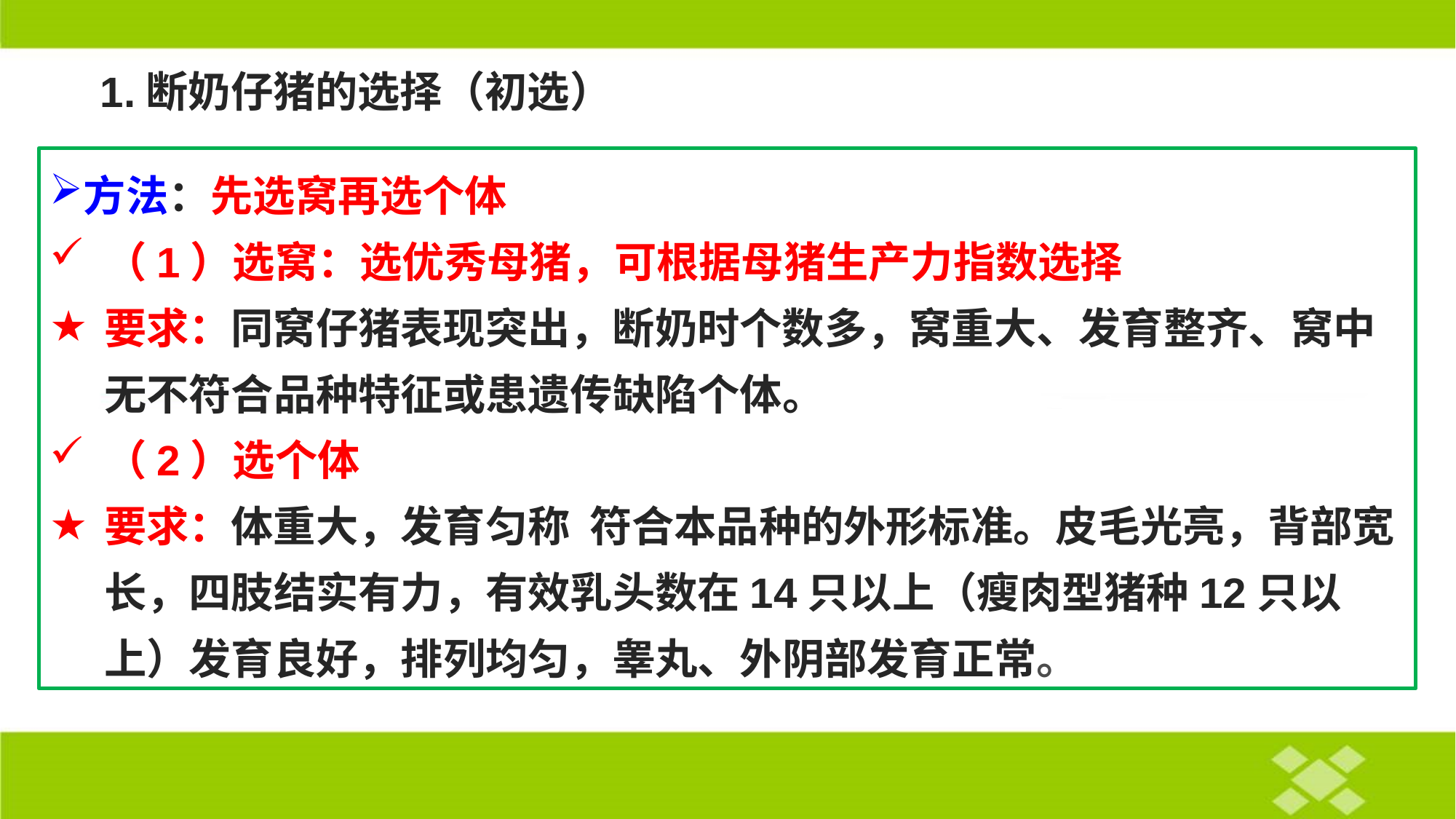

# 1.断奶仔猪的选择（初选）
方法：先选窝再选个体
（1）选窝：选优秀母猪，可根据母猪生产力指数选择
要求：同窝仔猪表现突出，断奶时个数多，窝重大、发育整齐、窝中无不符合品种特征或患遗传缺陷个体。
（2）选个体
要求：体重大，发育匀称  符合本品种的外形标准。皮毛光亮，背部宽长，四肢结实有力，有效乳头数在14只以上（瘦肉型猪种12只以上）发育良好，排列均匀，睾丸、外阴部发育正常。